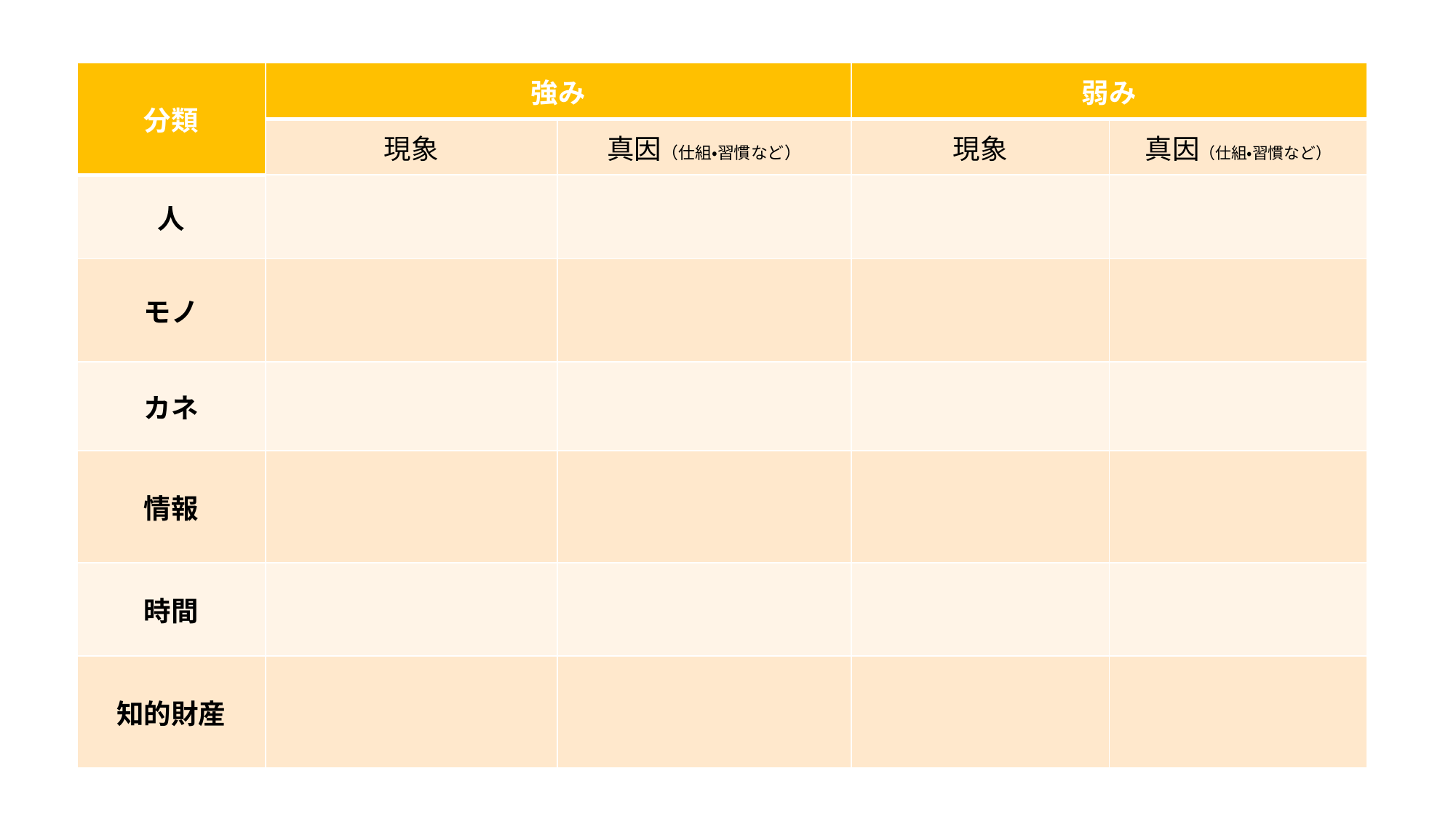

| 分類 | 強み |  | 弱み |  |
| --- | --- | --- | --- | --- |
|  | 現象 | 真因（仕組・習慣など） | 現象 | 真因（仕組・習慣など） |
| 人 |  |  |  |  |
| モノ |  |  |  |  |
| カネ |  |  |  |  |
| 情報 |  |  |  |  |
| 時間 |  |  |  |  |
| 知的財産 |  |  |  |  |